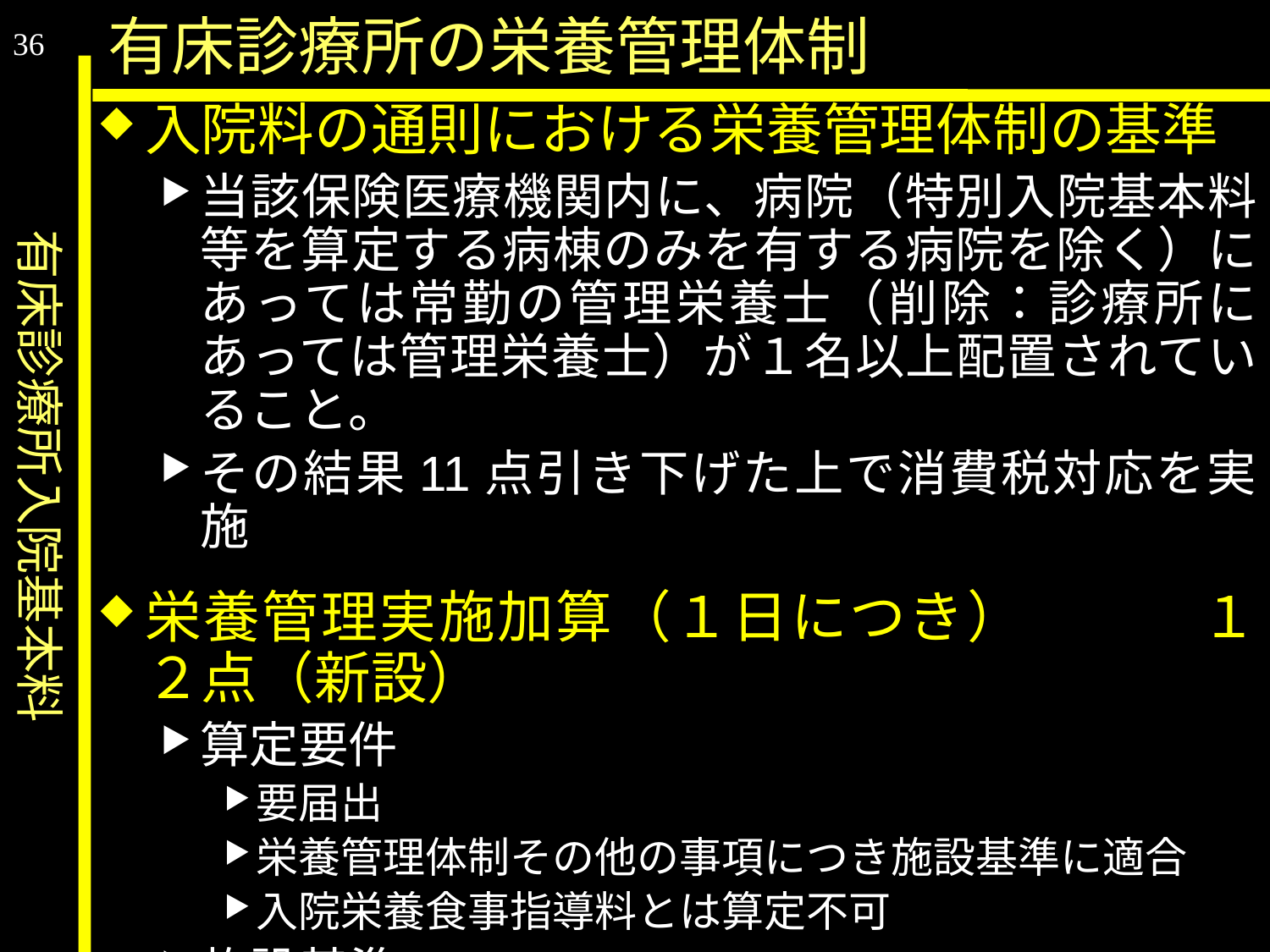

有床診療所入院基本料
有床診療所の栄養管理体制
36

入院料の通則における栄養管理体制の基準
当該保険医療機関内に、病院（特別入院基本料等を算定する病棟のみを有する病院を除く）にあっては常勤の管理栄養士（削除：診療所にあっては管理栄養士）が１名以上配置されていること。
その結果11点引き下げた上で消費税対応を実施

栄養管理実施加算（１日につき） 		１２点（新設）
算定要件
要届出
栄養管理体制その他の事項につき施設基準に適合
入院栄養食事指導料とは算定不可
施設基準
当該保険医療機関内に常勤の管理栄養士が１名以上配置されていること等（過去の栄養管理実施加算の施設基準と同じ）